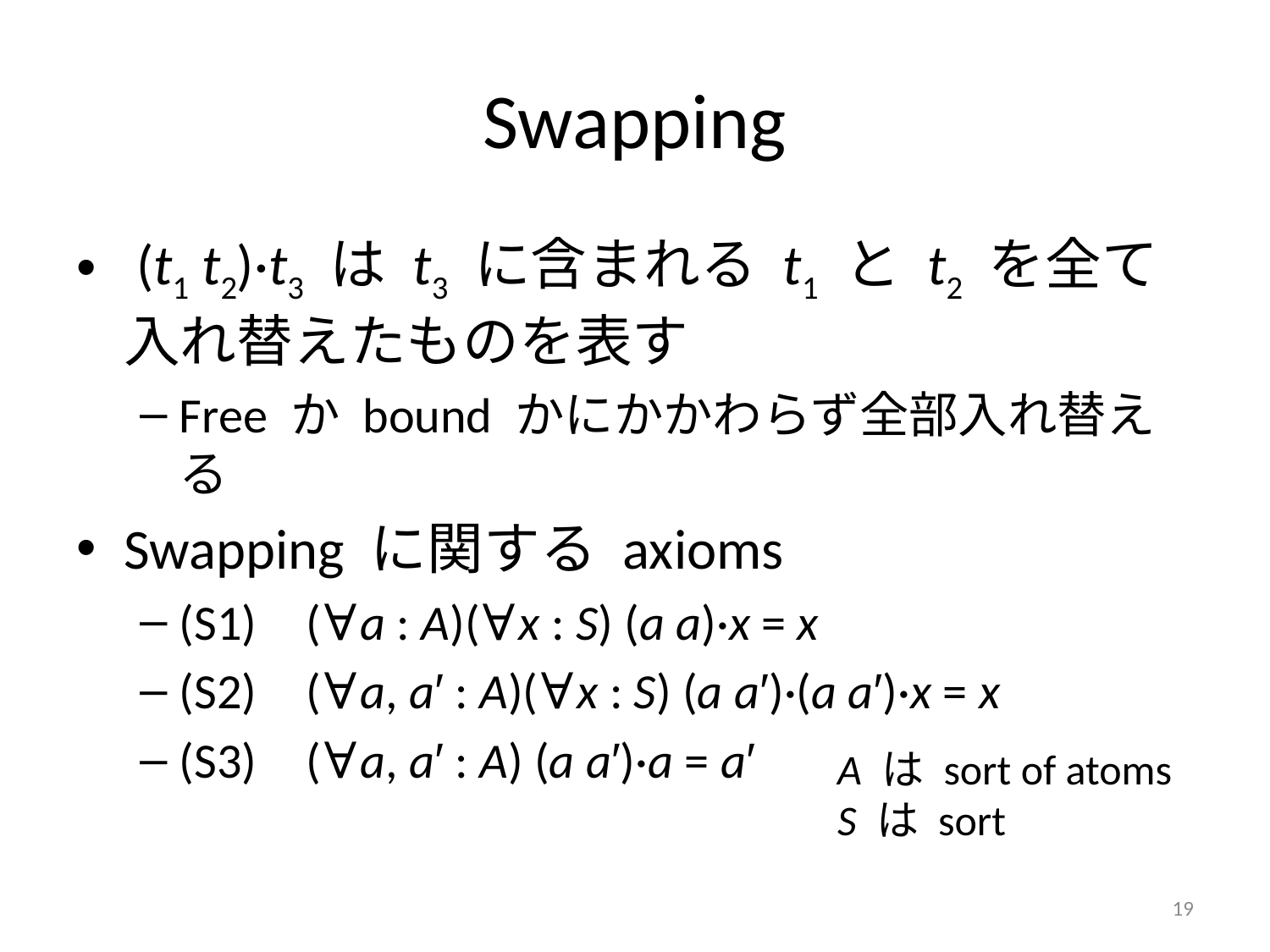

# Swapping
 (t1 t2)·t3 は t3 に含まれる t1 と t2 を全て入れ替えたものを表す
Free か bound かにかかわらず全部入れ替える
Swapping に関する axioms
(S1)	(∀a : A)(∀x : S) (a a)·x = x
(S2)	(∀a, a′ : A)(∀x : S) (a a′)·(a a′)·x = x
(S3)	(∀a, a′ : A) (a a′)·a = a′
A は sort of atoms
S は sort
19